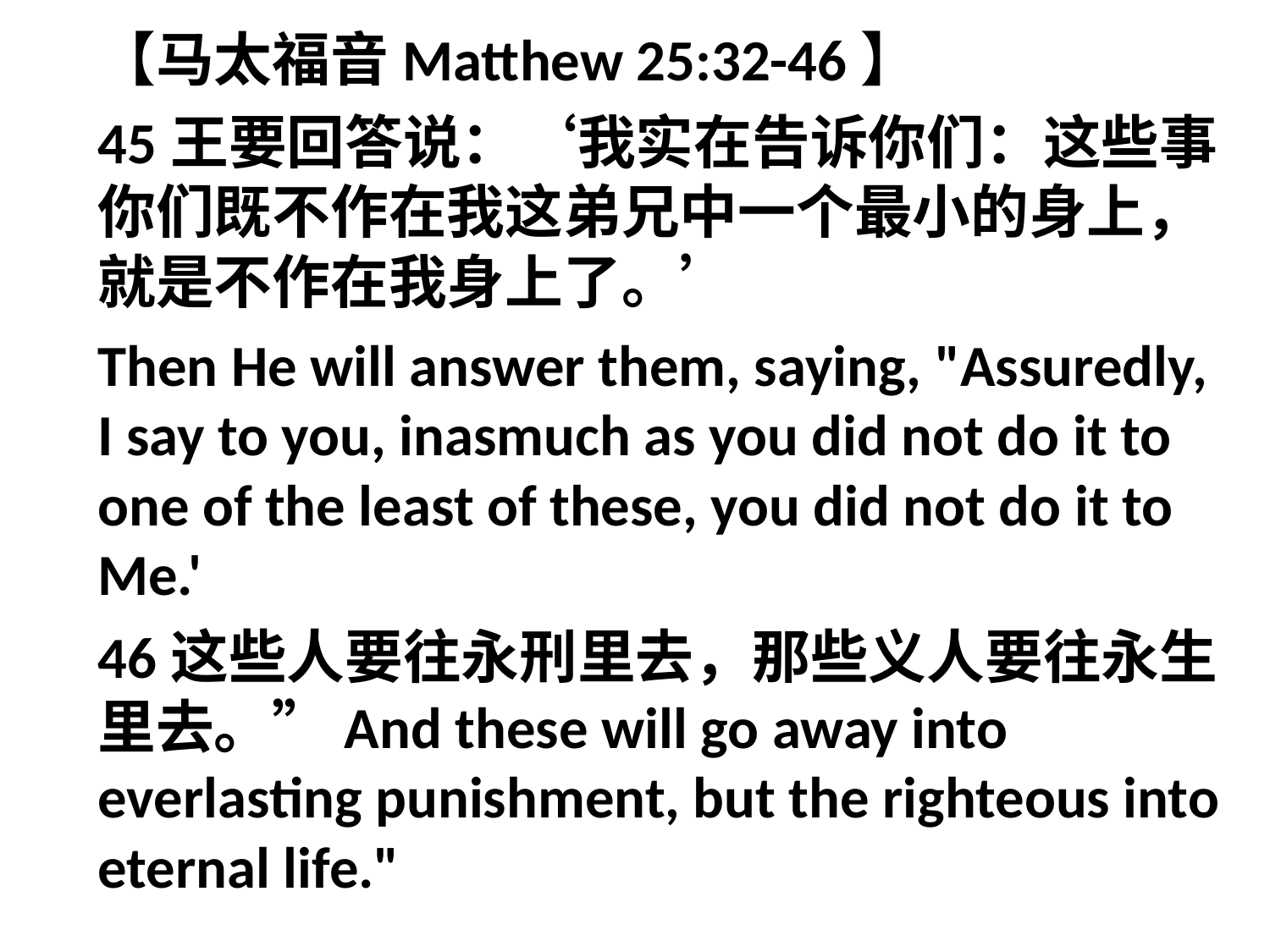

【马太福音Matthew 25:32-46】
45王要回答说：‘我实在告诉你们：这些事你们既不作在我这弟兄中一个最小的身上，就是不作在我身上了。’
Then He will answer them, saying, "Assuredly, I say to you, inasmuch as you did not do it to one of the least of these, you did not do it to Me.'
46这些人要往永刑里去，那些义人要往永生里去。”And these will go away into everlasting punishment, but the righteous into eternal life."